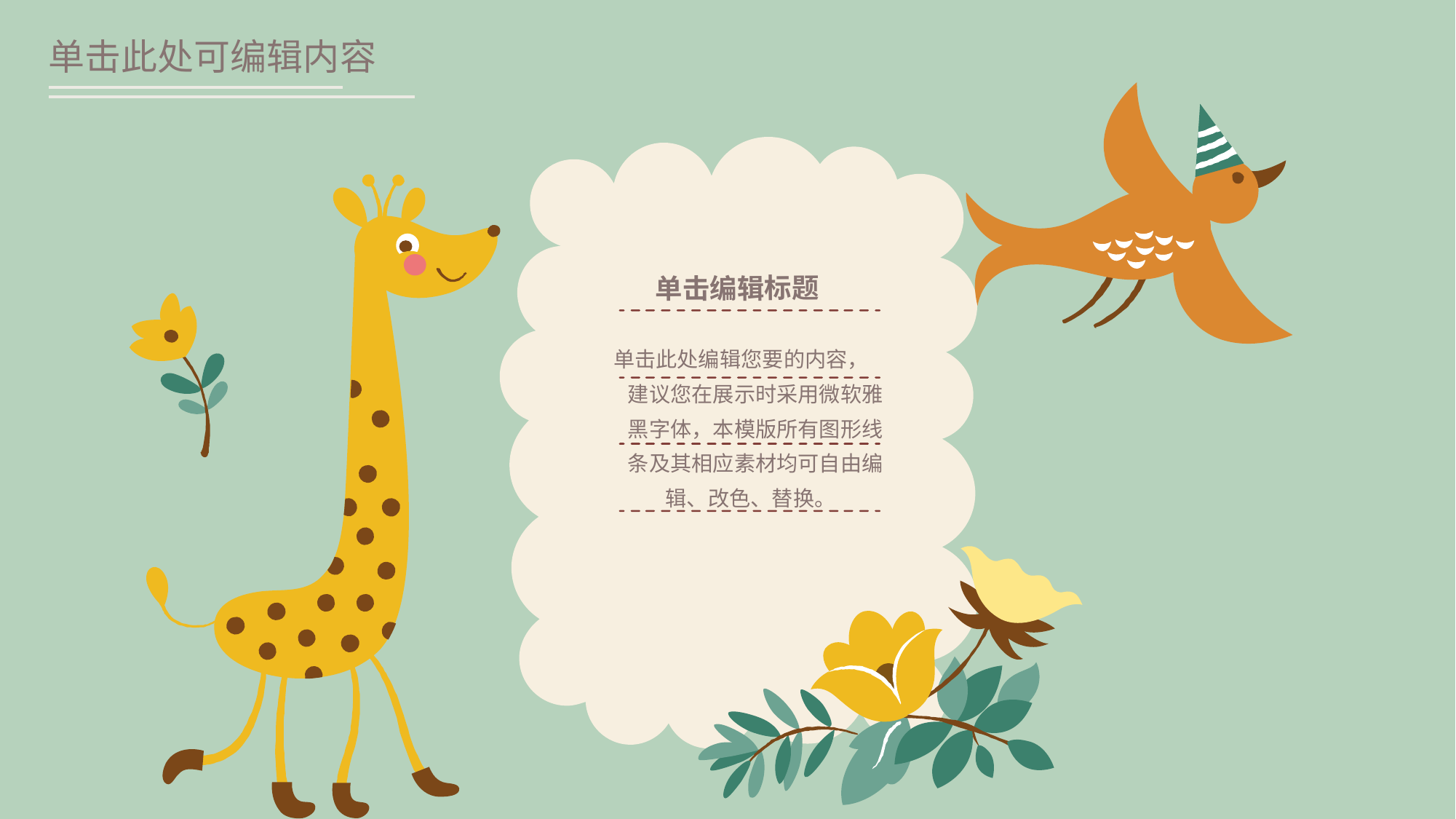

单击此处可编辑内容

单击编辑标题

单击此处编辑您要的内容，
 建议您在展示时采用微软雅
 黑字体，本模版所有图形线
 条及其相应素材均可自由编
辑、改色、替换。